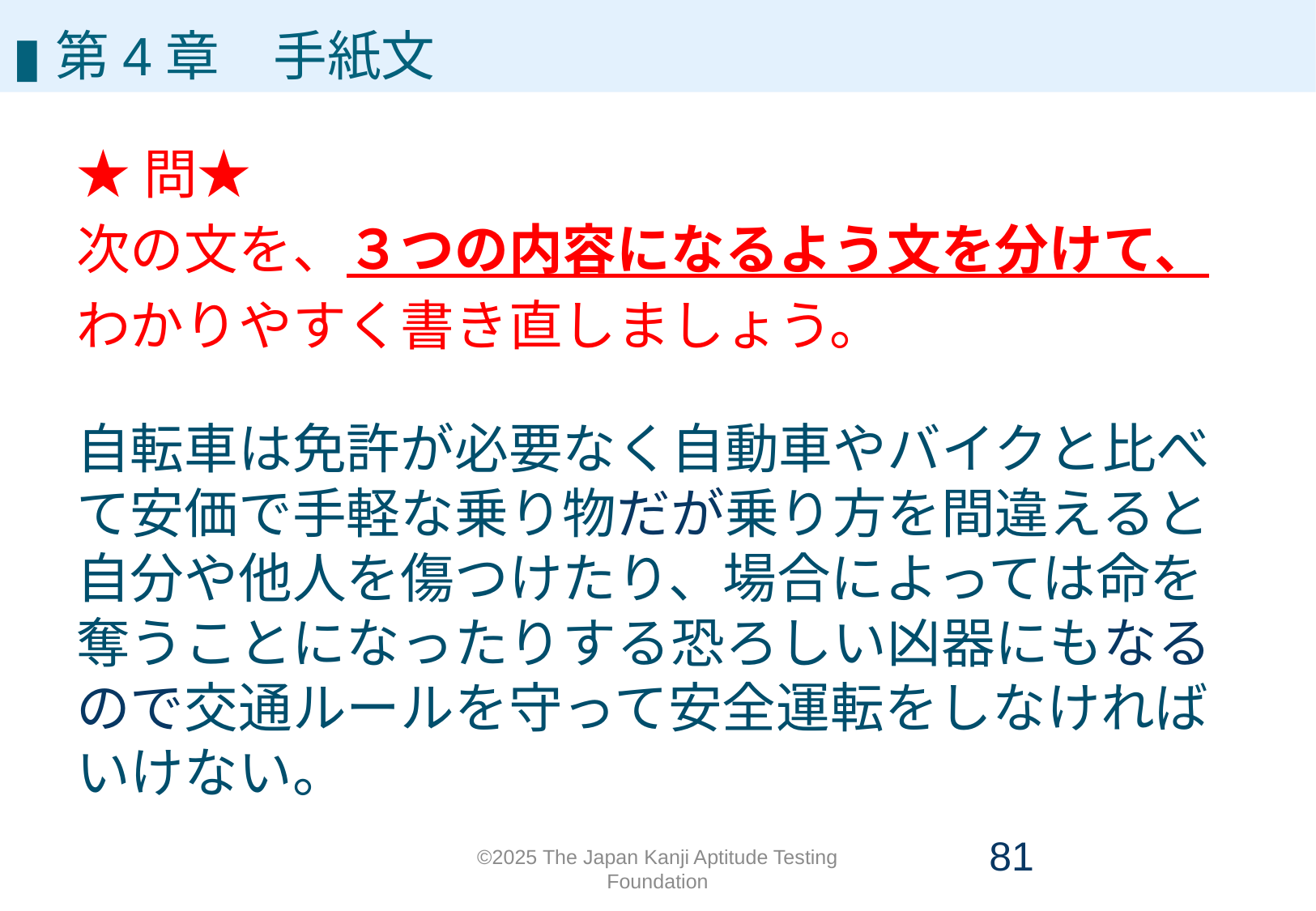

▮第4章　手紙文
★問★
次の文を、３つの内容になるよう文を分けて、
わかりやすく書き直しましょう。

自転車は免許が必要なく自動車やバイクと比べて安価で手軽な乗り物だが乗り方を間違えると自分や他人を傷つけたり、場合によっては命を奪うことになったりする恐ろしい凶器にもなるので交通ルールを守って安全運転をしなければいけない。

©2025 The Japan Kanji Aptitude Testing Foundation
81